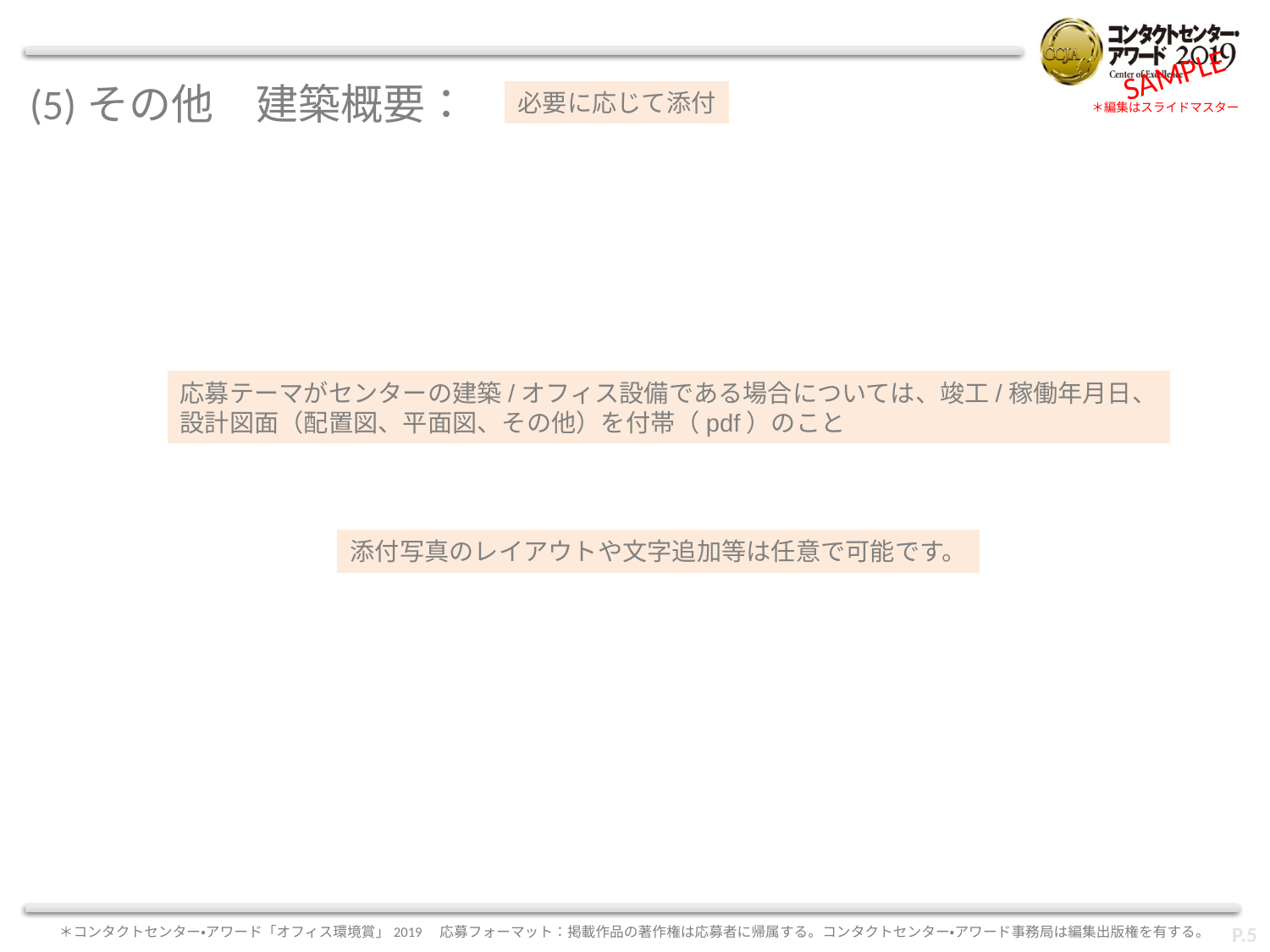

(5)その他　建築概要：
必要に応じて添付
応募テーマがセンターの建築/オフィス設備である場合については、竣工/稼働年月日、
設計図面（配置図、平面図、その他）を付帯（pdf）のこと
添付写真のレイアウトや文字追加等は任意で可能です。

P.5